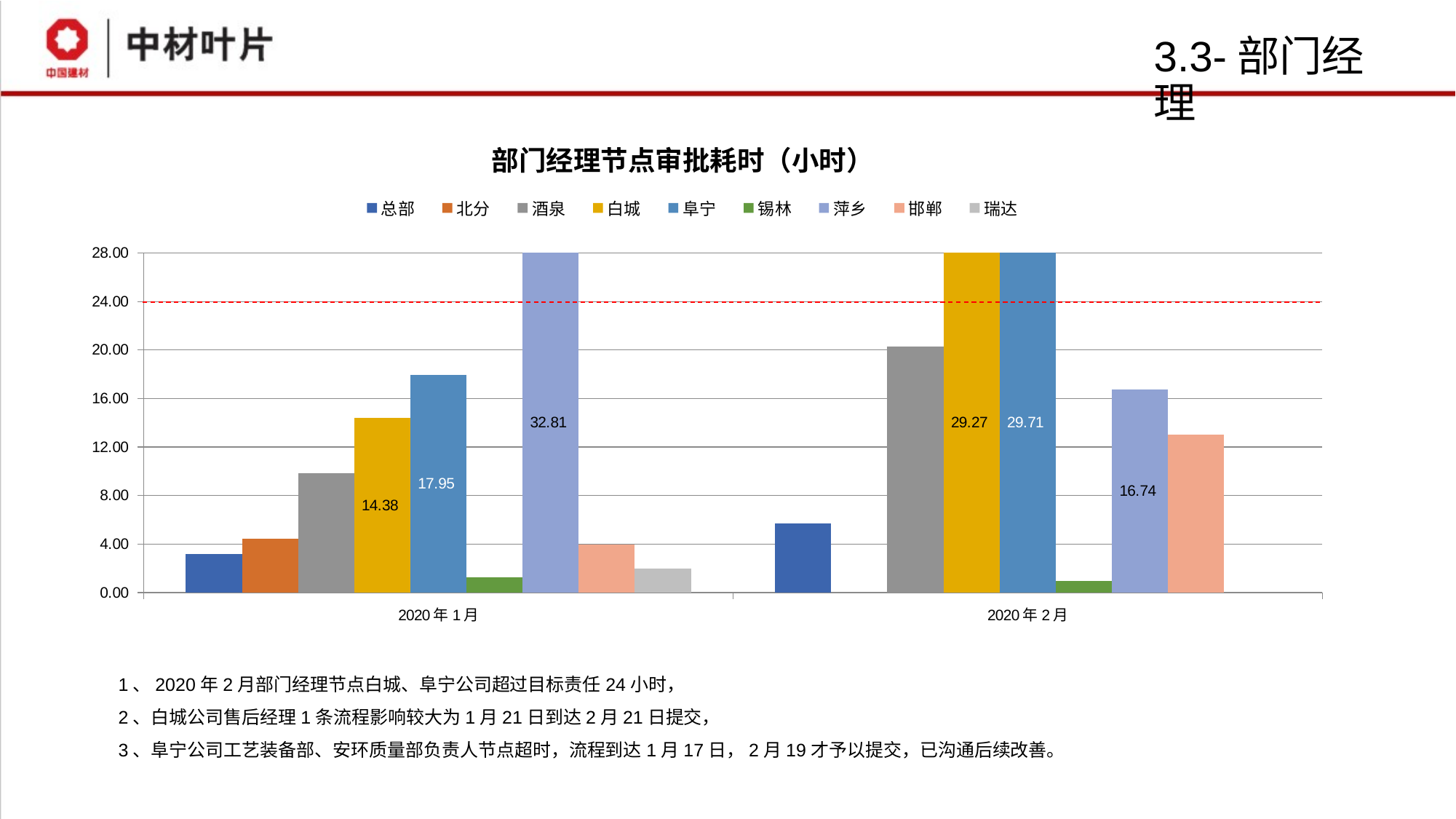

# 3.3-部门经理

### Chart: 部门经理节点审批耗时（小时）

| Category | 总部 | 北分 | 酒泉 | 白城 | 阜宁 | 锡林 | 萍乡 | 邯郸 | 瑞达 |
|---|---|---|---|---|---|---|---|---|---|
| 2020年1月 | 3.2019517543881912 | 4.443981481483206 | 9.852101449272595 | 14.37683574876333 | 17.946134651605615 | 1.2842397661021863 | 32.81281045751701 | 3.966024305555038 | 1.9693713450412218 |
| 2020年2月 | 5.7113218390752145 | None | 20.260444444432505 | 29.26550925927586 | 29.70611111108964 | 0.9701767676478167 | 16.737361111067003 | 13.014265873030777 | None |
1、2020年2月部门经理节点白城、阜宁公司超过目标责任24小时，
2、白城公司售后经理1条流程影响较大为1月21日到达2月21日提交，
3、阜宁公司工艺装备部、安环质量部负责人节点超时，流程到达1月17日，2月19才予以提交，已沟通后续改善。